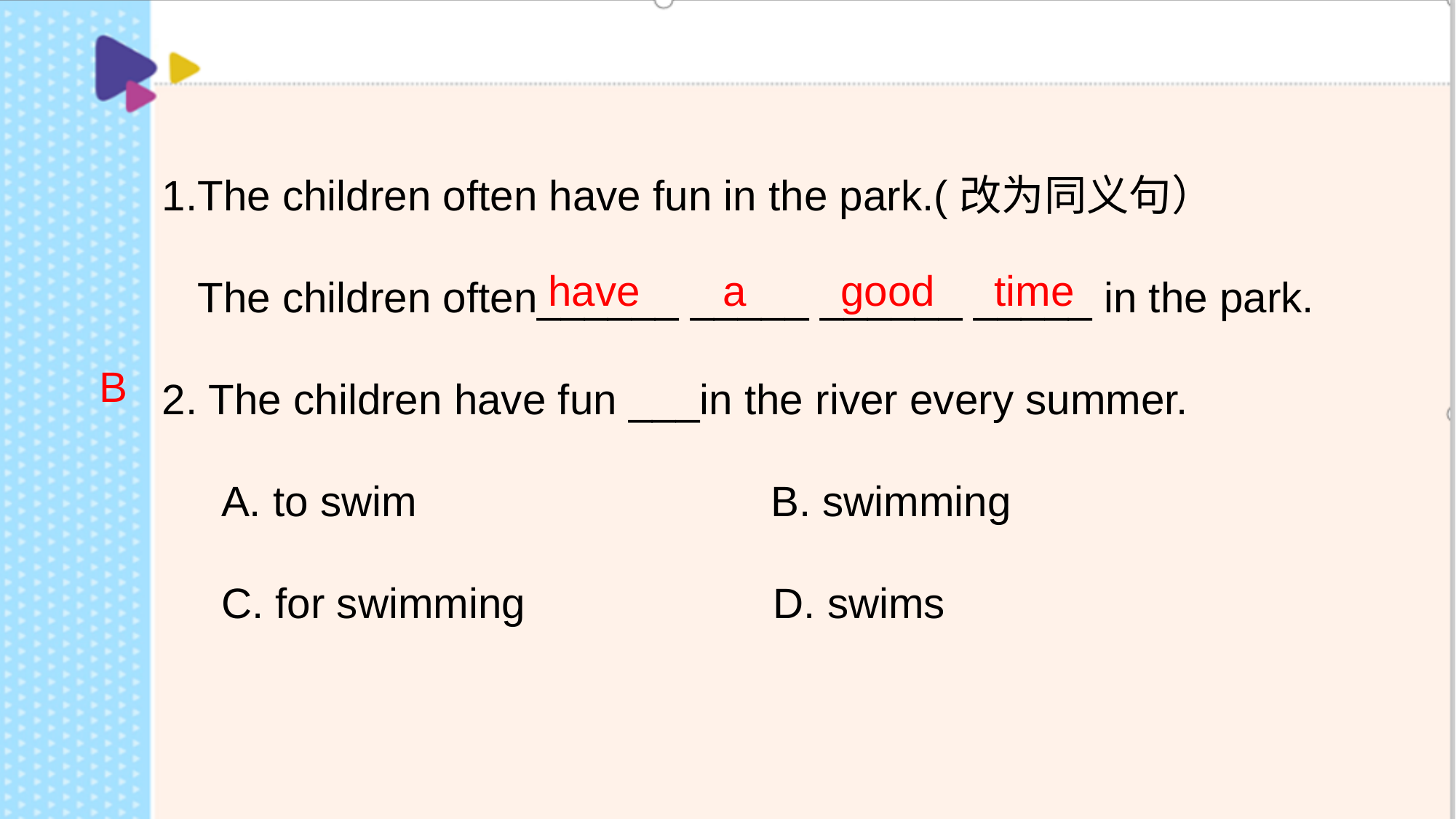

1.The children often have fun in the park.(改为同义句）
   The children often______ _____ ______ _____ in the park.
2. The children have fun ___in the river every summer.
     A. to swim                              B. swimming
     C. for swimming                     D. swims

have       a        good     time
B